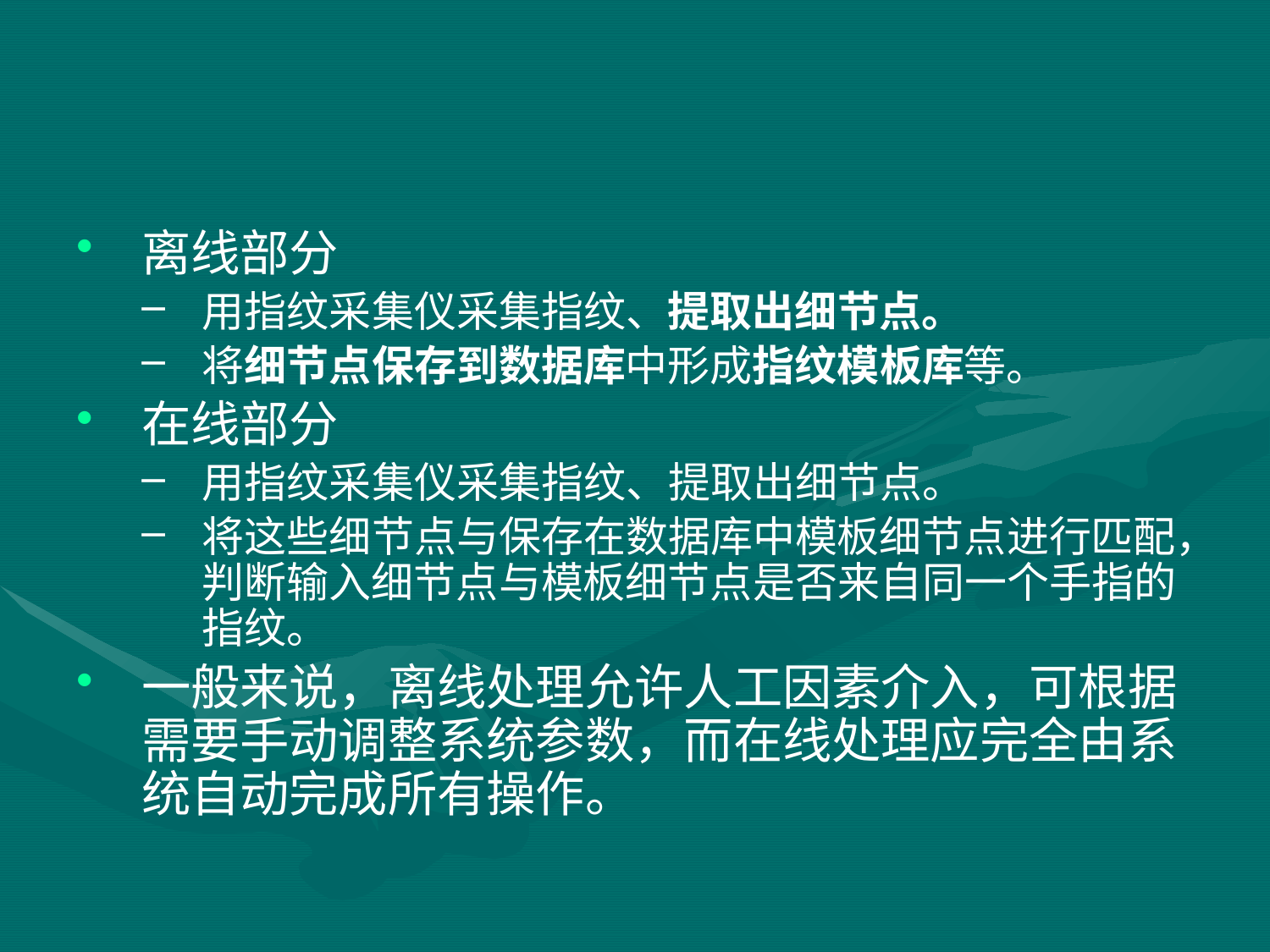

离线部分
用指纹采集仪采集指纹、提取出细节点。
将细节点保存到数据库中形成指纹模板库等。
在线部分
用指纹采集仪采集指纹、提取出细节点。
将这些细节点与保存在数据库中模板细节点进行匹配，判断输入细节点与模板细节点是否来自同一个手指的指纹。
一般来说，离线处理允许人工因素介入，可根据需要手动调整系统参数，而在线处理应完全由系统自动完成所有操作。